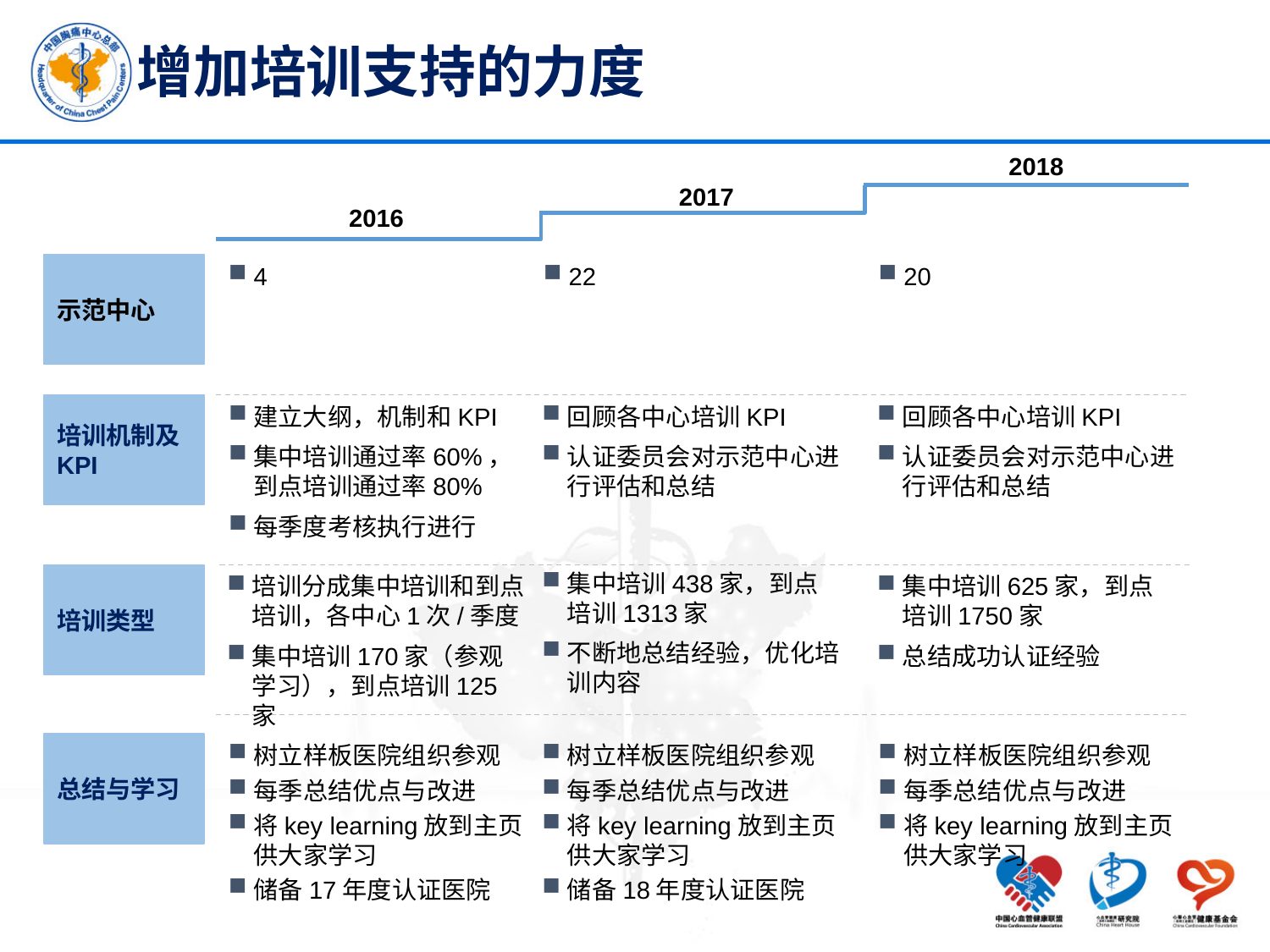

# 增加培训支持的力度
2018
2017

2016

示范中心
4
22
20
培训机制及KPI
建立大纲，机制和KPI
集中培训通过率60%，到点培训通过率80%
每季度考核执行进行

回顾各中心培训KPI
认证委员会对示范中心进行评估和总结
回顾各中心培训KPI
认证委员会对示范中心进行评估和总结
集中培训438家，到点培训1313家
不断地总结经验，优化培训内容
培训类型
培训分成集中培训和到点培训，各中心1次/季度
集中培训170家（参观学习），到点培训125家
集中培训625家，到点培训1750家
总结成功认证经验
总结与学习
树立样板医院组织参观
每季总结优点与改进
将key learning放到主页供大家学习
储备17年度认证医院

树立样板医院组织参观
每季总结优点与改进
将key learning放到主页供大家学习
储备18年度认证医院

树立样板医院组织参观
每季总结优点与改进
将key learning放到主页供大家学习